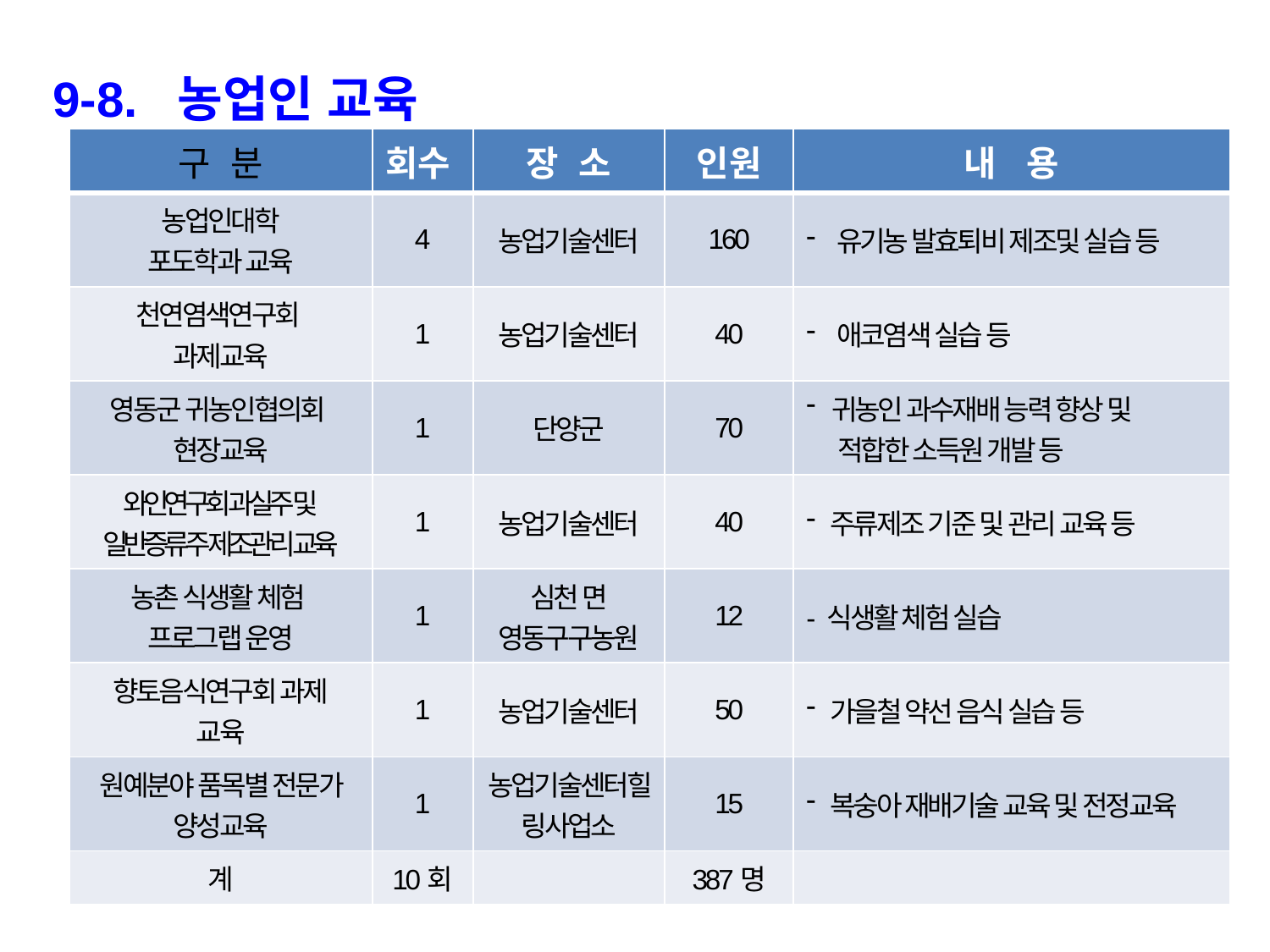

9-8.  농업인 교육

| 구 분 | 회수 | 장 소 | 인원 | 내 용 |
| --- | --- | --- | --- | --- |
| 농업인대학 포도학과 교육 | 4 | 농업기술센터 | 160 | 유기농 발효퇴비 제조및 실습 등 |
| 천연염색연구회 과제교육 | 1 | 농업기술센터 | 40 | 애코염색 실습 등 |
| 영동군 귀농인협의회 현장교육 | 1 | 단양군 | 70 | 귀농인 과수재배 능력 향상 및 적합한 소득원 개발 등 |
| 와인연구회 과실주 및 일반증류주 제조관리 교육 | 1 | 농업기술센터 | 40 | 주류제조 기준 및 관리 교육 등 |
| 농촌 식생활 체험 프로그랩 운영 | 1 | 심천 면 영동구구농원 | 12 | - 식생활 체험 실습 |
| 향토음식연구회 과제 교육 | 1 | 농업기술센터 | 50 | 가을철 약선 음식 실습 등 |
| 원예분야 품목별 전문가 양성교육 | 1 | 농업기술센터힐링사업소 | 15 | 복숭아 재배기술 교육 및 전정교육 |
| 계 | 10회 |  | 387명 |  |